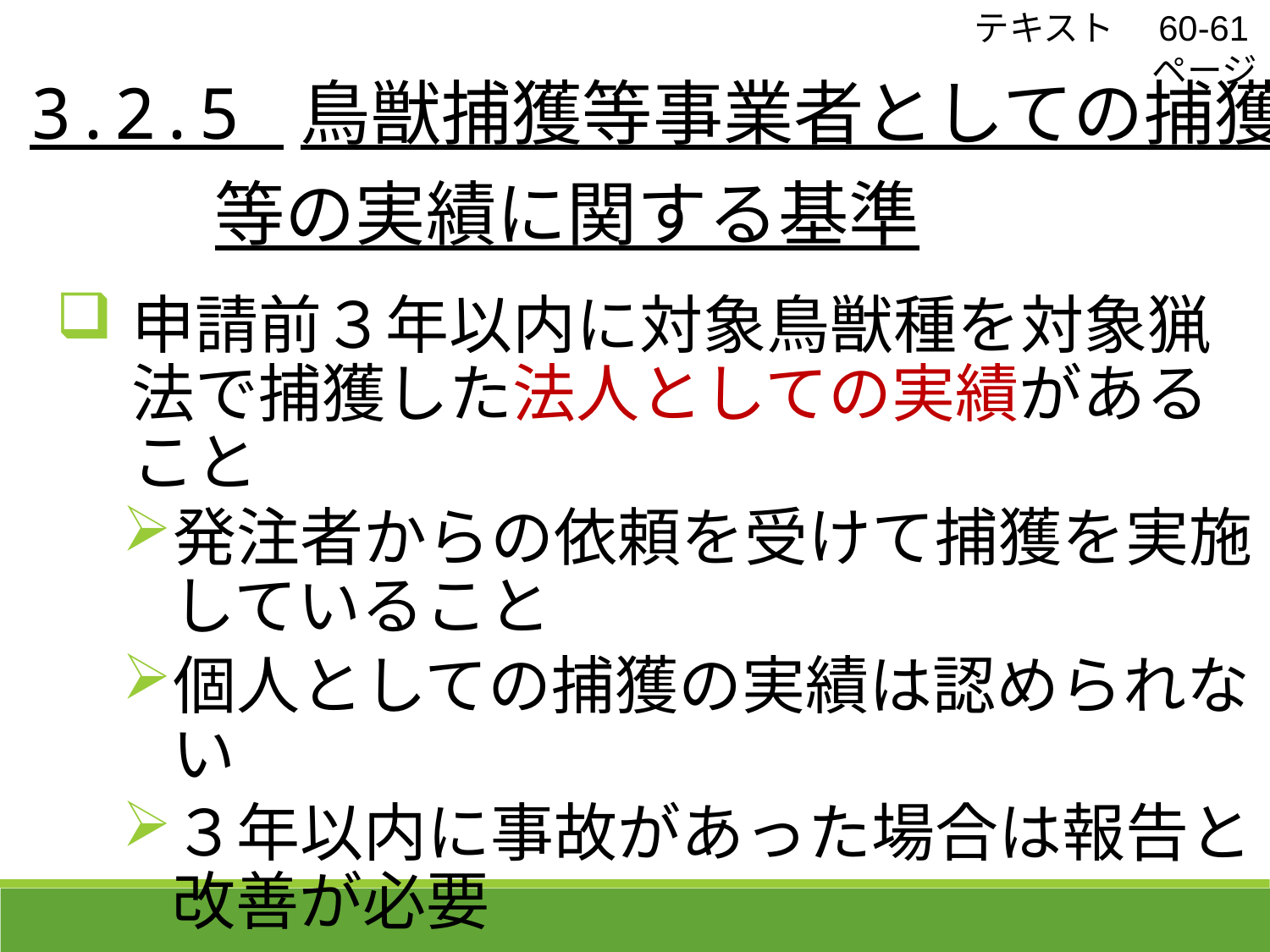

テキスト　60-61ページ
 3.2.5 鳥獣捕獲等事業者としての捕獲
　　　 等の実績に関する基準
申請前３年以内に対象鳥獣種を対象猟法で捕獲した法人としての実績があること
発注者からの依頼を受けて捕獲を実施していること
個人としての捕獲の実績は認められない
３年以内に事故があった場合は報告と改善が必要